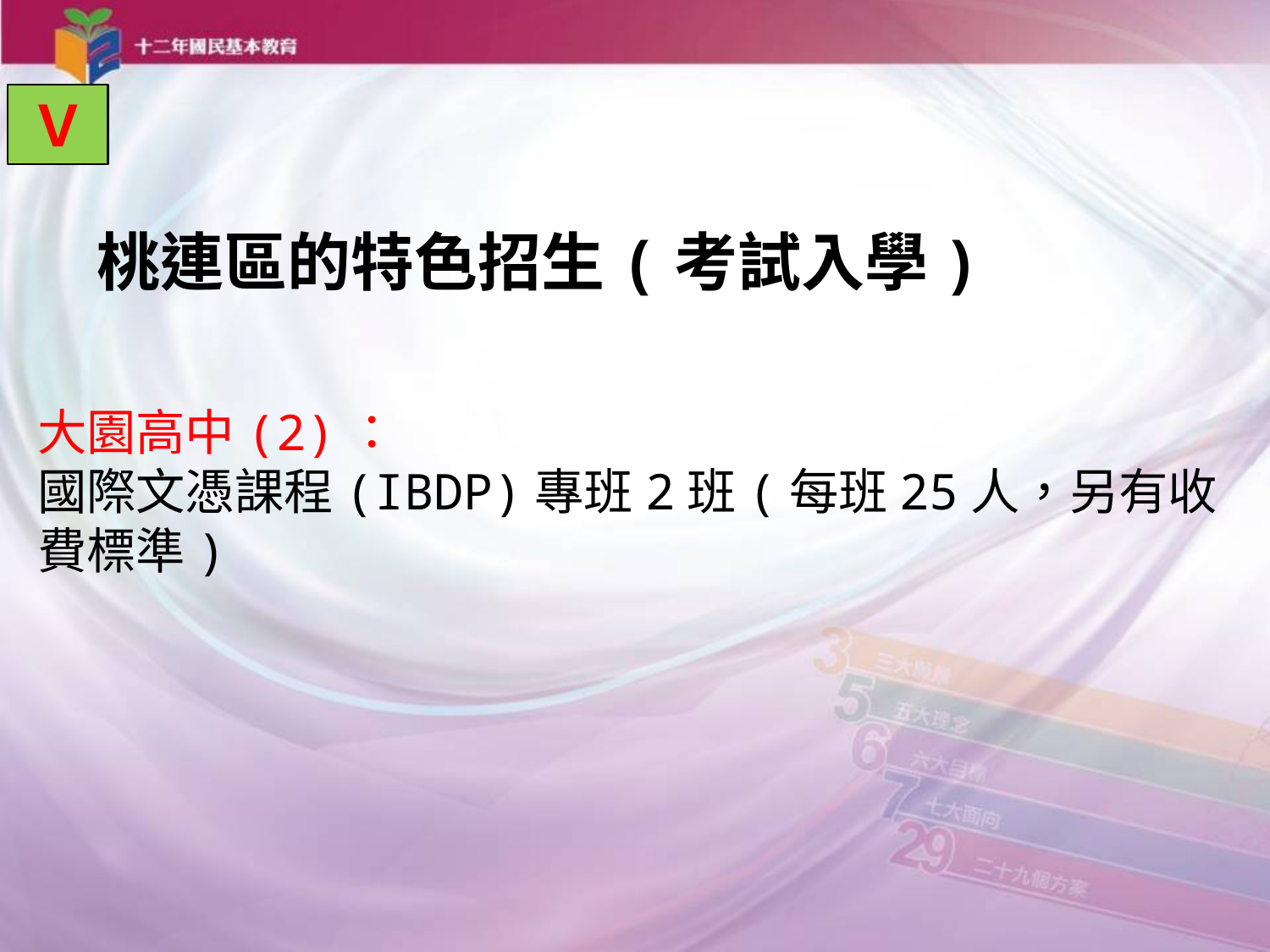

Ｖ
桃連區的特色招生(考試入學)

大園高中(2)：
國際文憑課程(IBDP)專班2班(每班25人，另有收費標準)